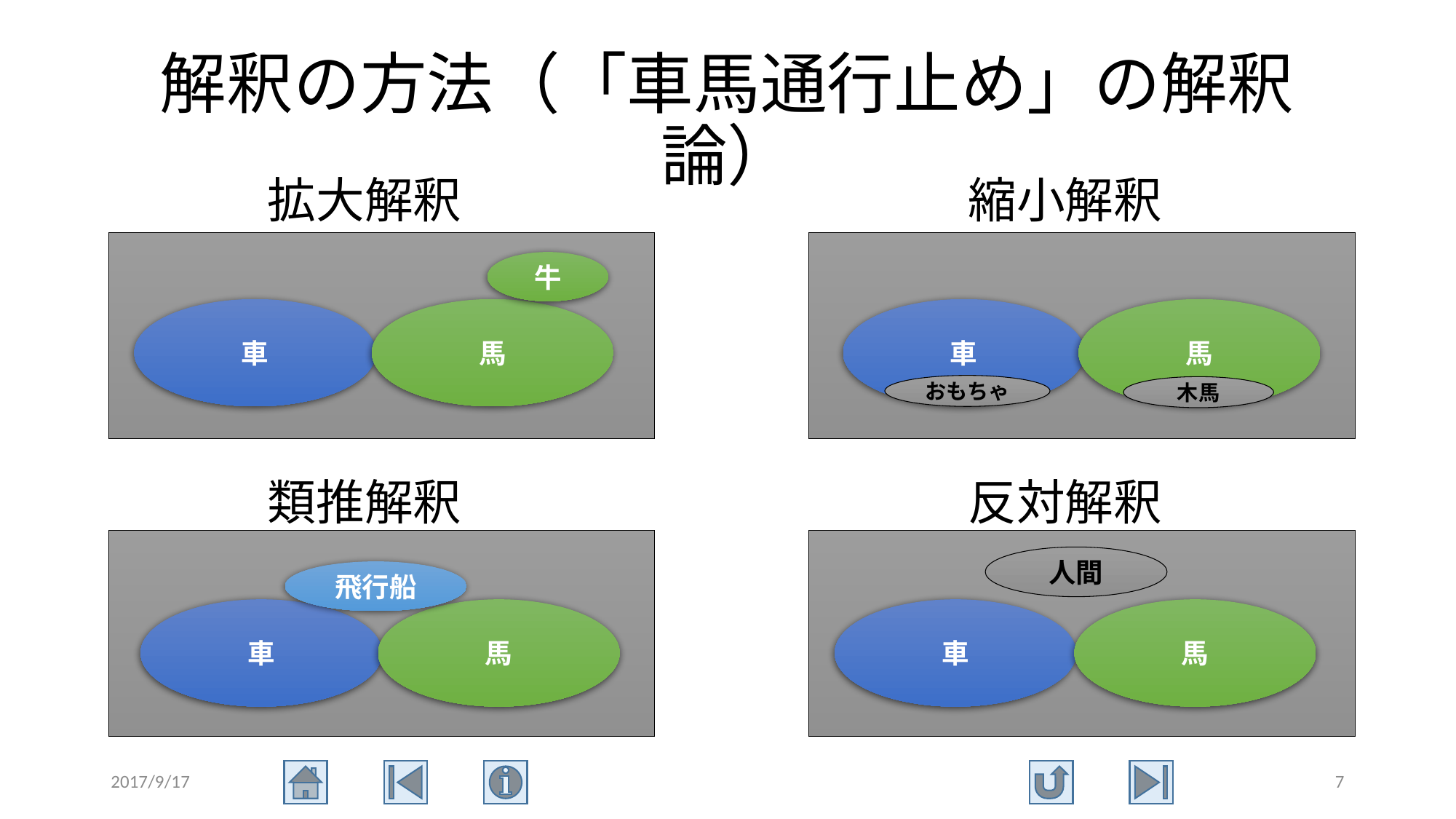

# 解釈の方法（「車馬通行止め」の解釈論）
拡大解釈
縮小解釈

牛
車
馬
車
馬
おもちゃ
木馬
類推解釈
反対解釈

人間
飛行船
車
馬
車
馬
2017/9/17
7